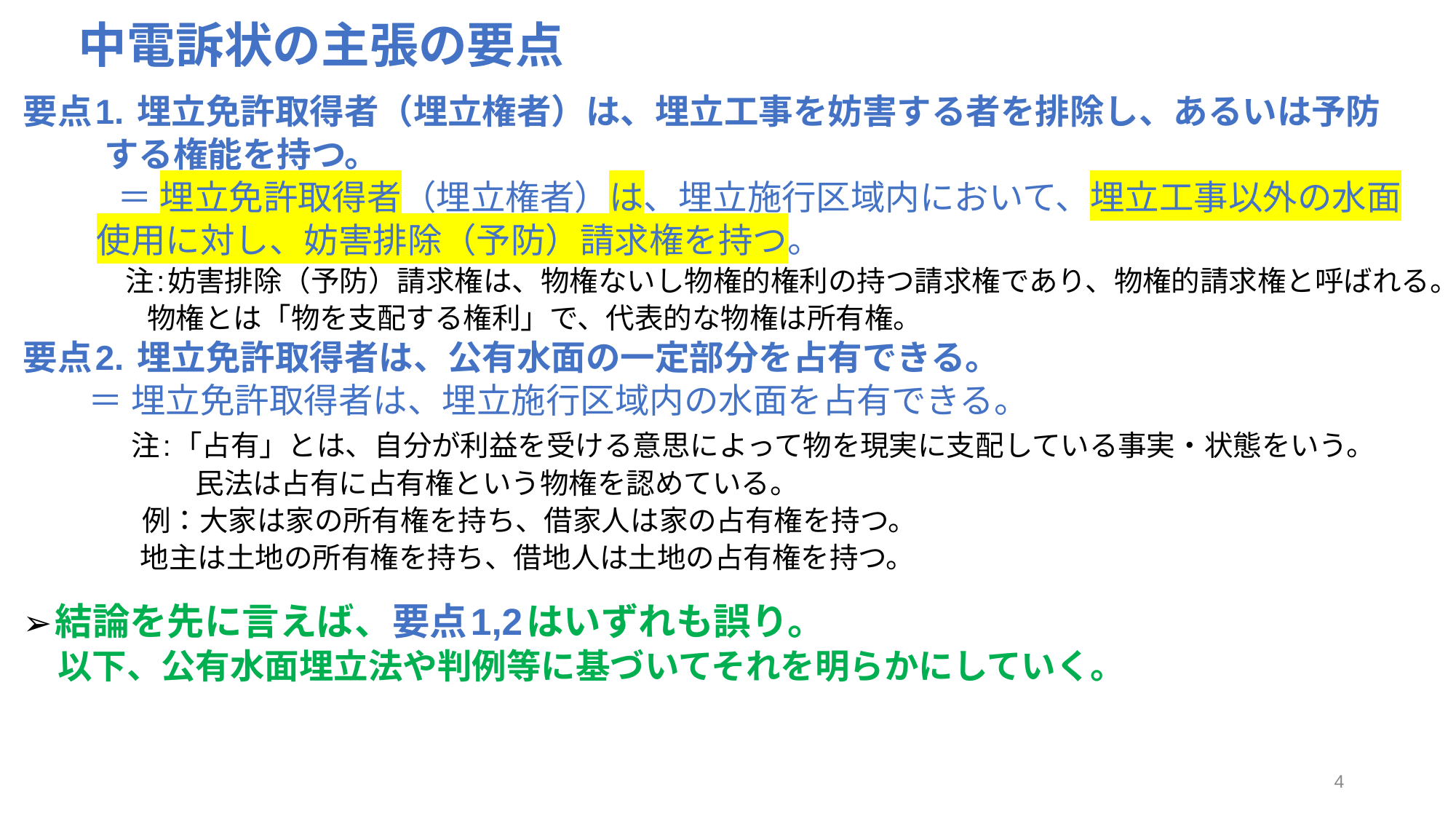

# 中電訴状の主張の要点
要点1. 埋立免許取得者（埋立権者）は、埋立工事を妨害する者を排除し、あるいは予防
          する権能を持つ。
　　　 ＝ 埋立免許取得者（埋立権者）は、埋立施行区域内において、埋立工事以外の水面
         使用に対し、妨害排除（予防）請求権を持つ。
　　　   注:妨害排除（予防）請求権は、物権ないし物権的権利の持つ請求権であり、物権的請求権と呼ばれる。
　　　      物権とは「物を支配する権利」で、代表的な物権は所有権。
要点2. 埋立免許取得者は、公有水面の一定部分を占有できる。
　    ＝ 埋立免許取得者は、埋立施行区域内の水面を占有できる。
　　　 注:「占有」とは、自分が利益を受ける意思によって物を現実に支配している事実・状態をいう。
　　　　　　民法は占有に占有権という物権を認めている。
        　　 例：大家は家の所有権を持ち、借家人は家の占有権を持つ。
                  地主は土地の所有権を持ち、借地人は土地の占有権を持つ。

➢結論を先に言えば、要点1,2はいずれも誤り。
　以下、公有水面埋立法や判例等に基づいてそれを明らかにしていく。

4